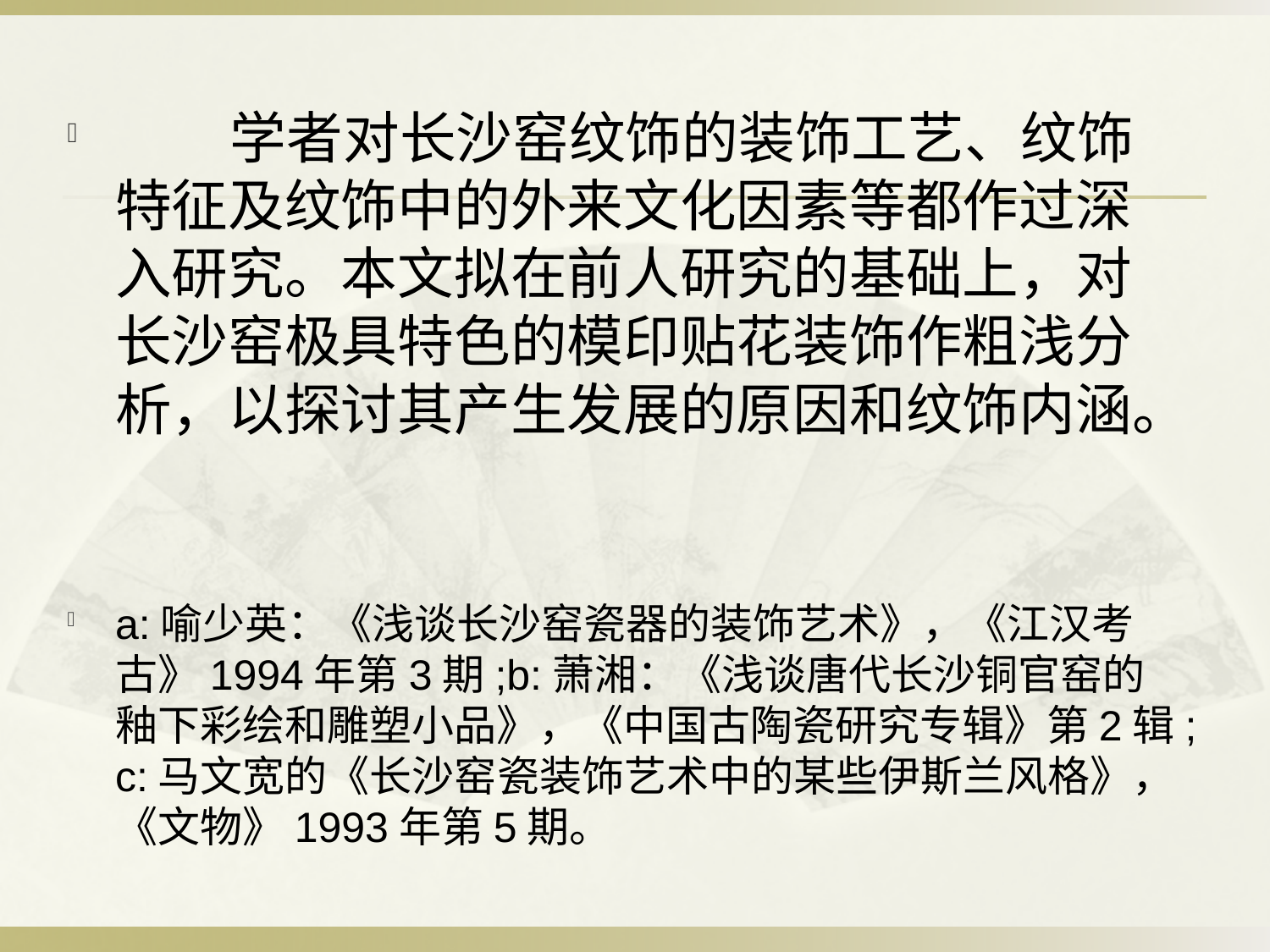

#
        学者对长沙窑纹饰的装饰工艺、纹饰特征及纹饰中的外来文化因素等都作过深入研究。本文拟在前人研究的基础上，对长沙窑极具特色的模印贴花装饰作粗浅分析，以探讨其产生发展的原因和纹饰内涵。

a:喻少英：《浅谈长沙窑瓷器的装饰艺术》，《江汉考古》1994年第3期;b:萧湘：《浅谈唐代长沙铜官窑的釉下彩绘和雕塑小品》，《中国古陶瓷研究专辑》第2辑;c:马文宽的《长沙窑瓷装饰艺术中的某些伊斯兰风格》，《文物》1993年第5期。